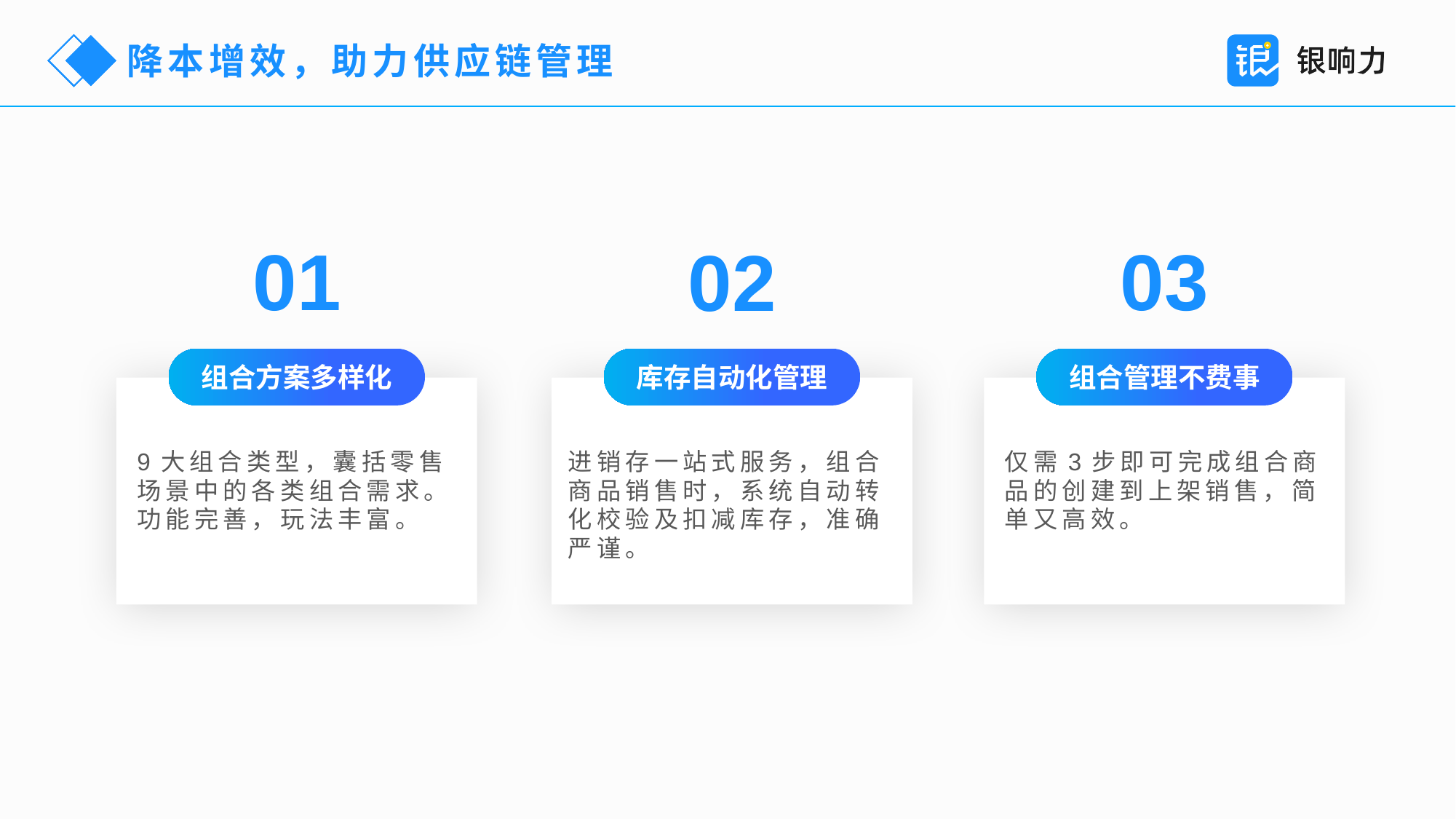

降本增效，助力供应链管理
01
03
02

组合方案多样化
库存自动化管理
组合管理不费事

9大组合类型，囊括零售场景中的各类组合需求。功能完善，玩法丰富。
仅需3步即可完成组合商品的创建到上架销售，简单又高效。
进销存一站式服务，组合商品销售时，系统自动转化校验及扣减库存，准确严谨。